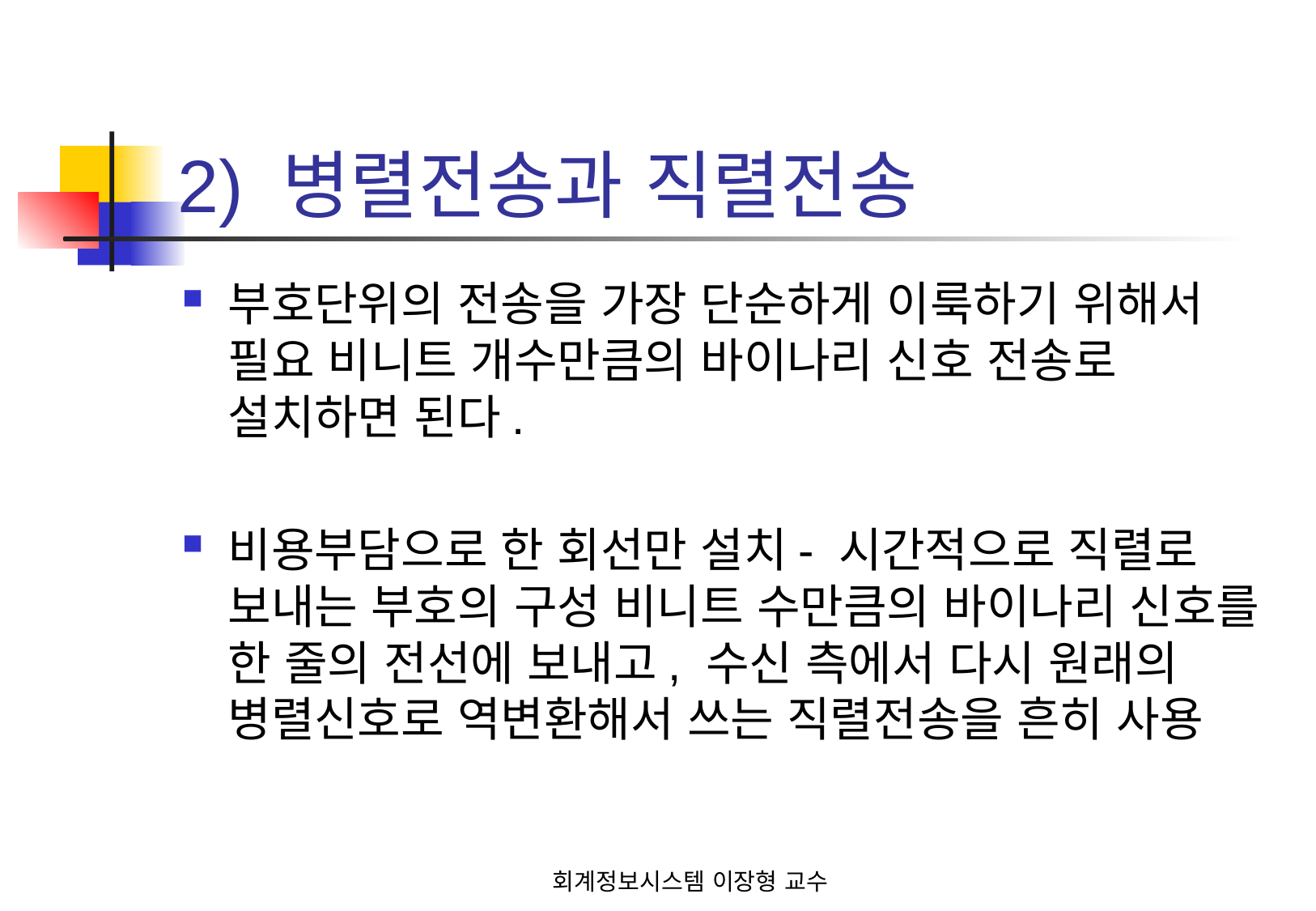

# 2) 병렬전송과 직렬전송
부호단위의 전송을 가장 단순하게 이룩하기 위해서 필요 비니트 개수만큼의 바이나리 신호 전송로 설치하면 된다.

비용부담으로 한 회선만 설치- 시간적으로 직렬로 보내는 부호의 구성 비니트 수만큼의 바이나리 신호를 한 줄의 전선에 보내고, 수신 측에서 다시 원래의 병렬신호로 역변환해서 쓰는 직렬전송을 흔히 사용
회계정보시스템 이장형 교수